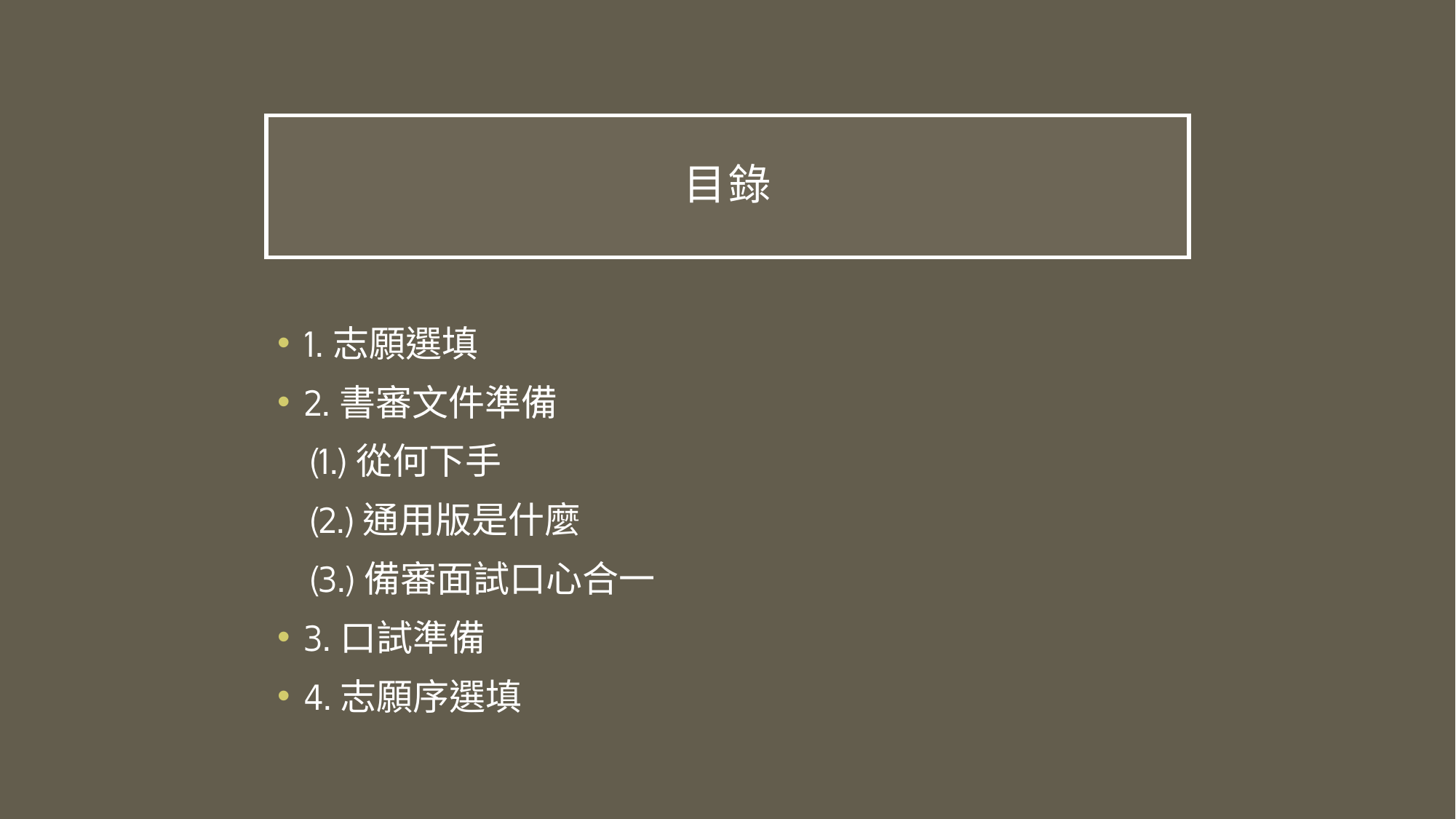

# 目錄
1.志願選填
2.書審文件準備
   (1.)從何下手
   (2.)通用版是什麼
   (3.)備審面試口心合一
3.口試準備
4.志願序選填